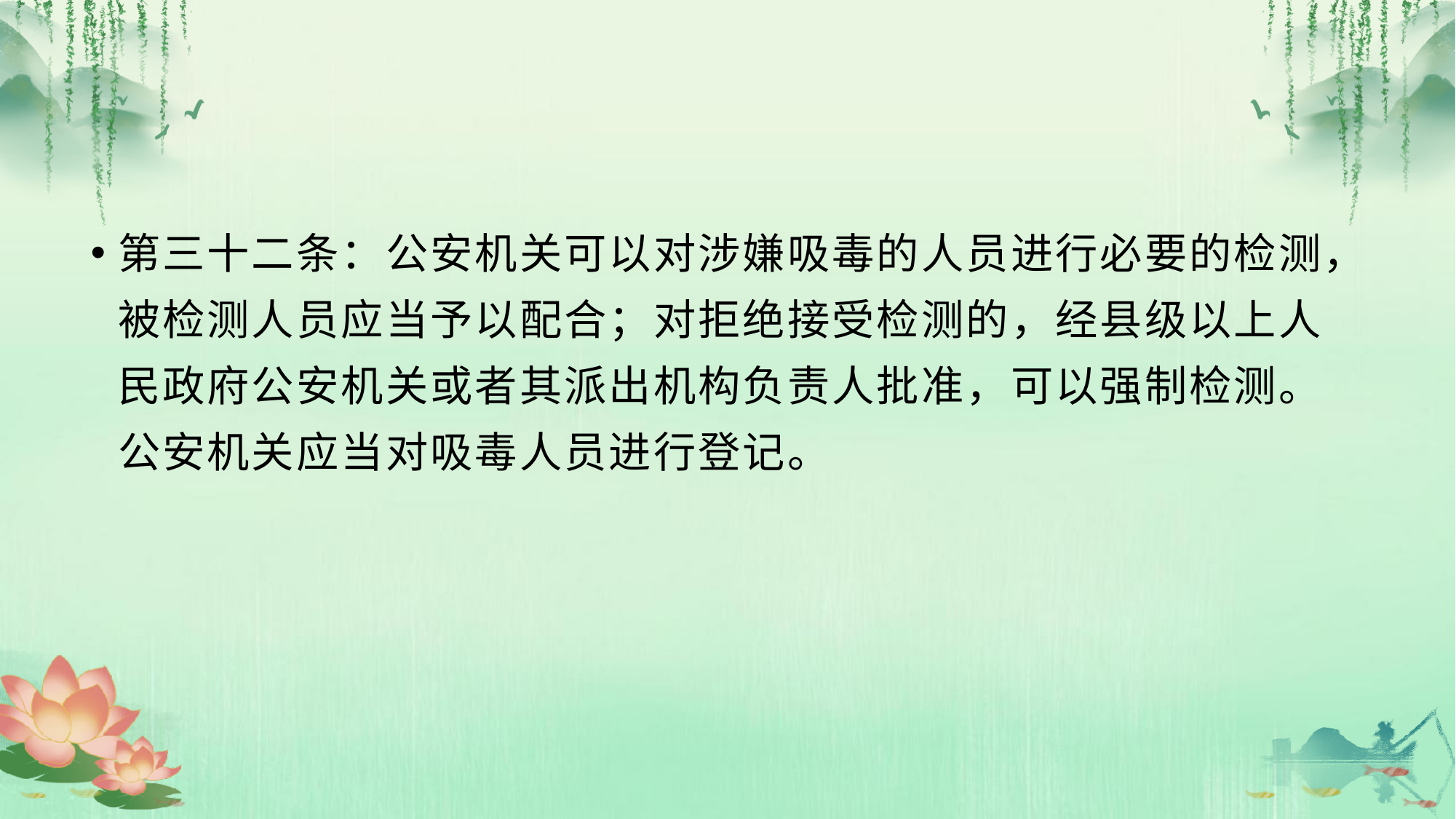

第三十二条：公安机关可以对涉嫌吸毒的人员进行必要的检测，被检测人员应当予以配合；对拒绝接受检测的，经县级以上人民政府公安机关或者其派出机构负责人批准，可以强制检测。公安机关应当对吸毒人员进行登记。